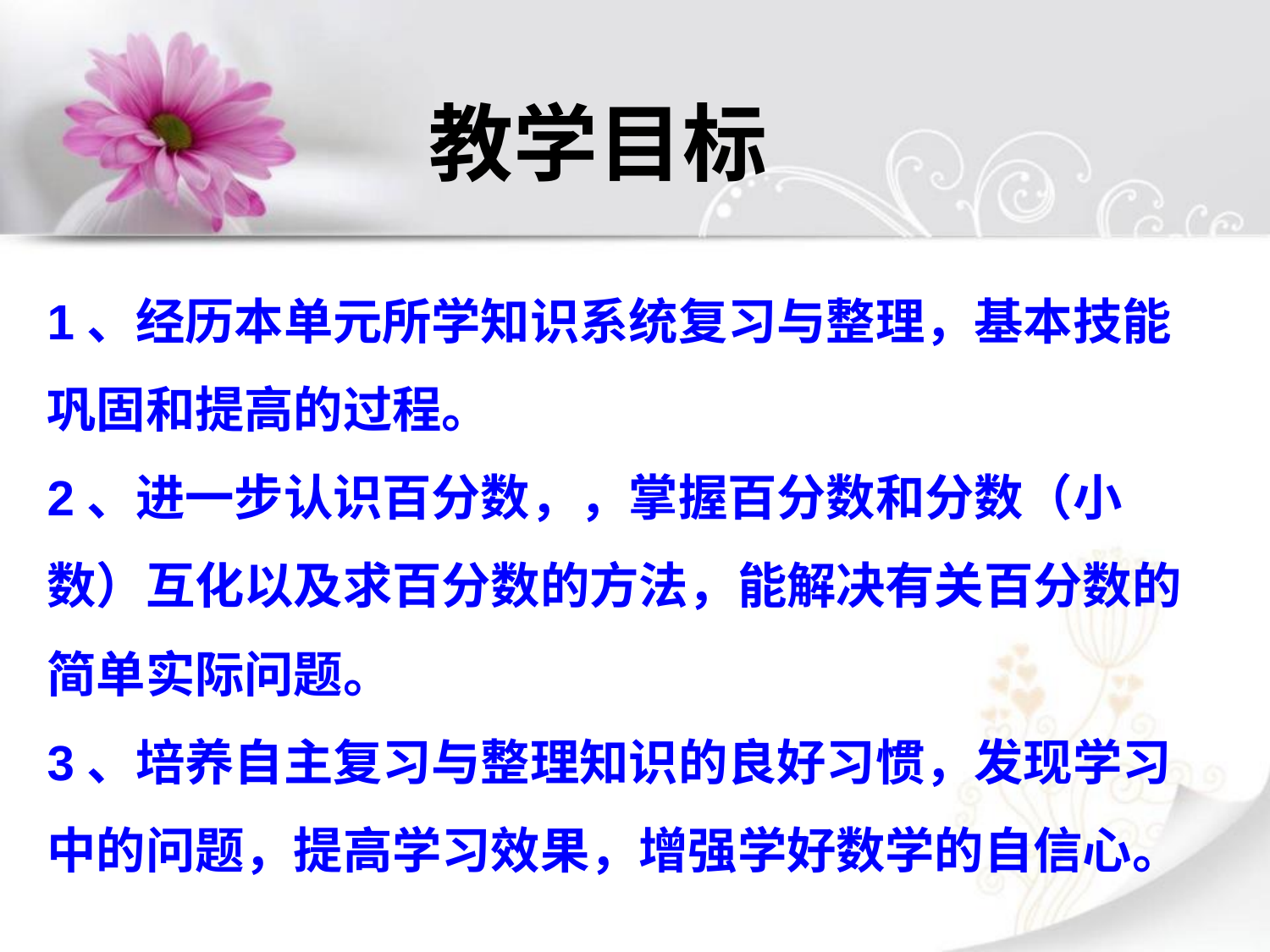

教学目标
1、经历本单元所学知识系统复习与整理，基本技能巩固和提高的过程。
2、进一步认识百分数，，掌握百分数和分数（小数）互化以及求百分数的方法，能解决有关百分数的简单实际问题。
3、培养自主复习与整理知识的良好习惯，发现学习中的问题，提高学习效果，增强学好数学的自信心。